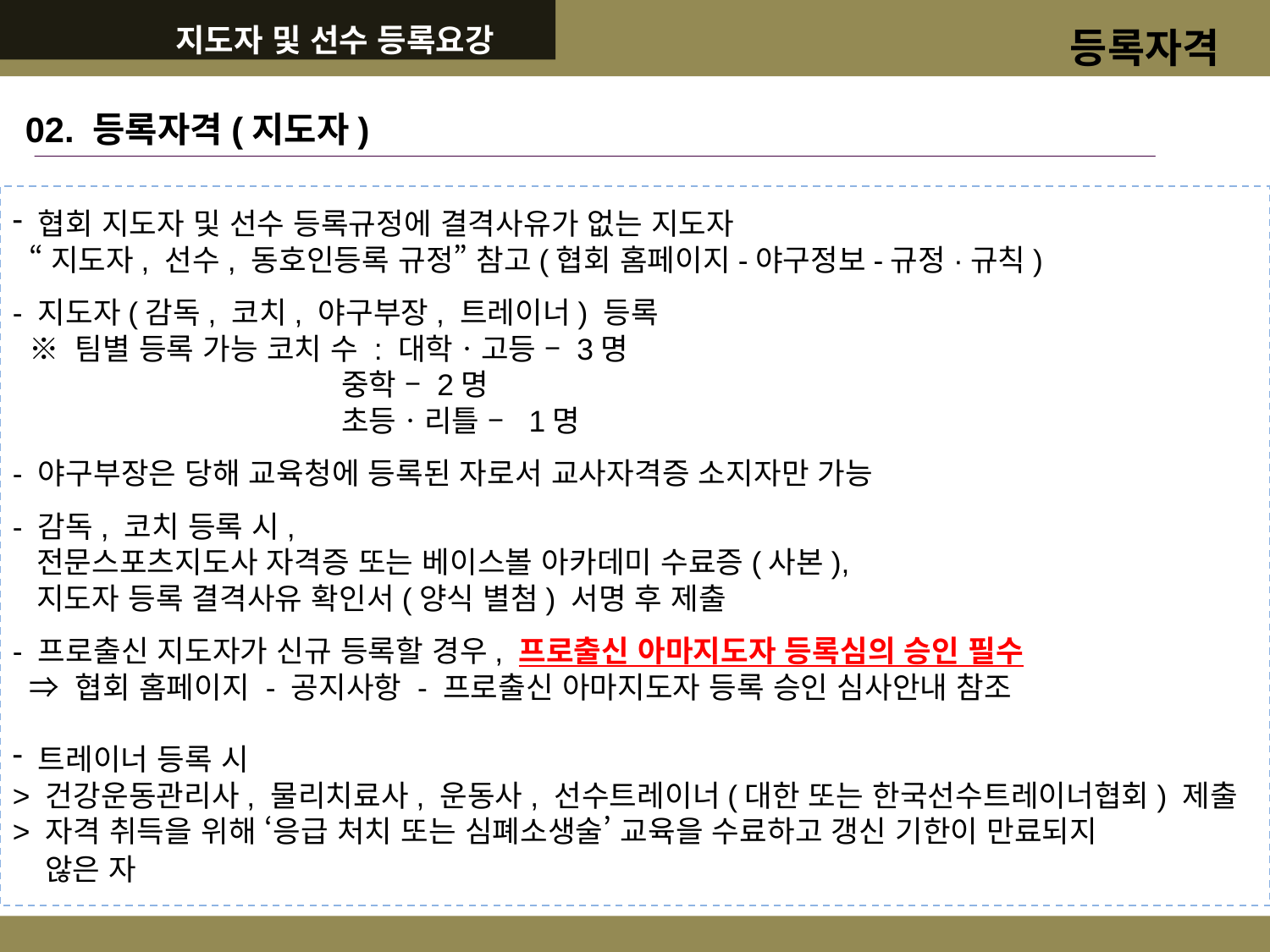

지도자 및 선수 등록요강
         등록자격
02. 등록자격(지도자)
 협회 지도자 및 선수 등록규정에 결격사유가 없는 지도자
  “지도자, 선수, 동호인등록 규정” 참고(협회 홈페이지-야구정보-규정·규칙)

- 지도자(감독, 코치, 야구부장, 트레이너) 등록
  ※ 팀별 등록 가능 코치 수 : 대학ㆍ고등 – 3명
                                      중학 – 2명
                                      초등ㆍ리틀 –  1명

- 야구부장은 당해 교육청에 등록된 자로서 교사자격증 소지자만 가능

- 감독, 코치 등록 시,
  전문스포츠지도사 자격증 또는 베이스볼 아카데미 수료증(사본),
  지도자 등록 결격사유 확인서(양식 별첨) 서명 후 제출

- 프로출신 지도자가 신규 등록할 경우, 프로출신 아마지도자 등록심의 승인 필수
  ⇒ 협회 홈페이지 - 공지사항 - 프로출신 아마지도자 등록 승인 심사안내 참조

 트레이너 등록 시
> 건강운동관리사, 물리치료사, 운동사, 선수트레이너(대한 또는 한국선수트레이너협회) 제출
> 자격 취득을 위해 ‘응급 처치 또는 심폐소생술’ 교육을 수료하고 갱신 기한이 만료되지
   않은 자